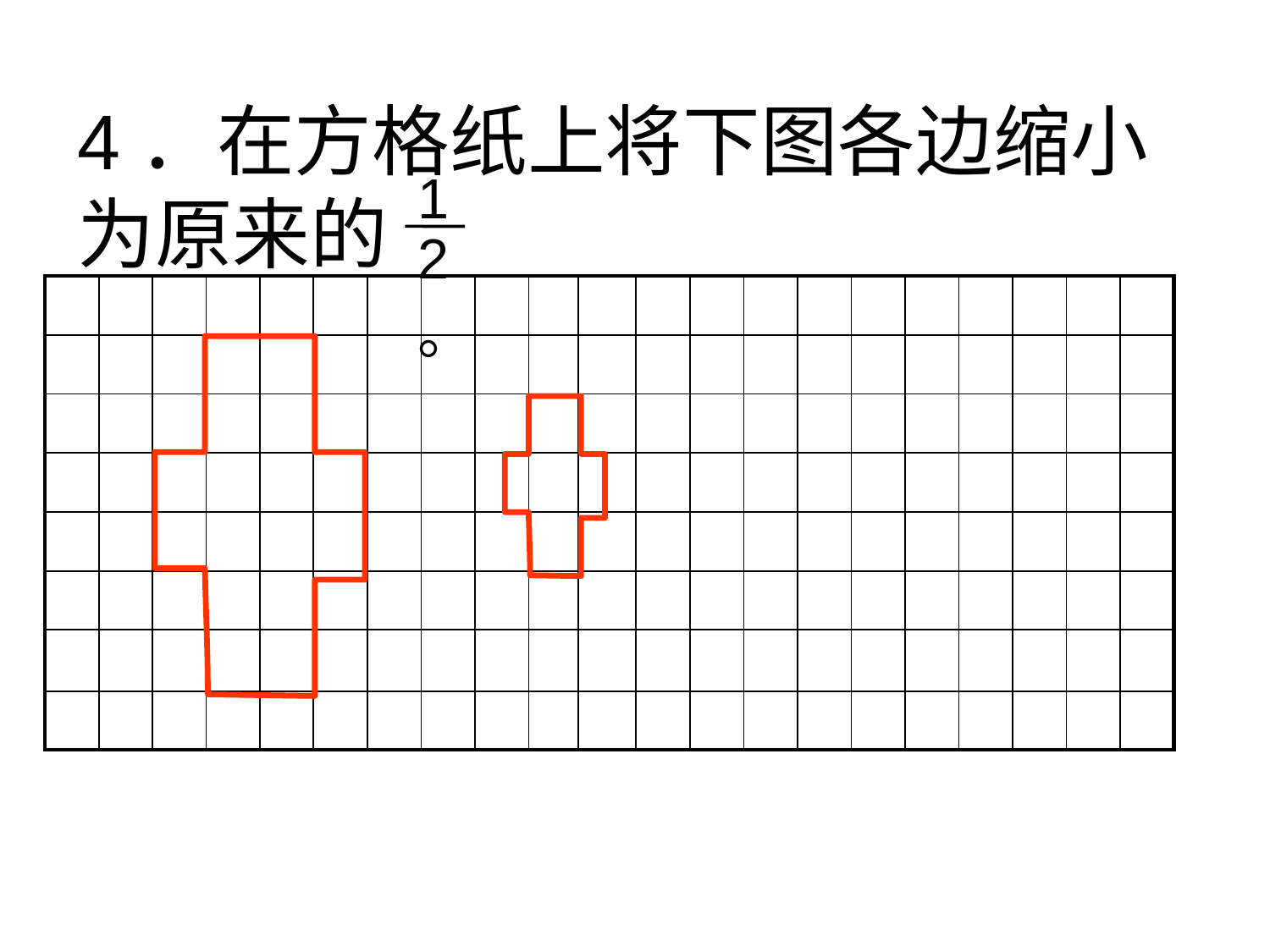

4．在方格纸上将下图各边缩小为原来的
1      。
2

|  |  |  |  |  |  |  |  |  |  |  |  |  |  |  |  |  |  |  |  |  |
| --- | --- | --- | --- | --- | --- | --- | --- | --- | --- | --- | --- | --- | --- | --- | --- | --- | --- | --- | --- | --- |
|  |  |  |  |  |  |  |  |  |  |  |  |  |  |  |  |  |  |  |  |  |
|  |  |  |  |  |  |  |  |  |  |  |  |  |  |  |  |  |  |  |  |  |
|  |  |  |  |  |  |  |  |  |  |  |  |  |  |  |  |  |  |  |  |  |
|  |  |  |  |  |  |  |  |  |  |  |  |  |  |  |  |  |  |  |  |  |
|  |  |  |  |  |  |  |  |  |  |  |  |  |  |  |  |  |  |  |  |  |
|  |  |  |  |  |  |  |  |  |  |  |  |  |  |  |  |  |  |  |  |  |
|  |  |  |  |  |  |  |  |  |  |  |  |  |  |  |  |  |  |  |  |  |